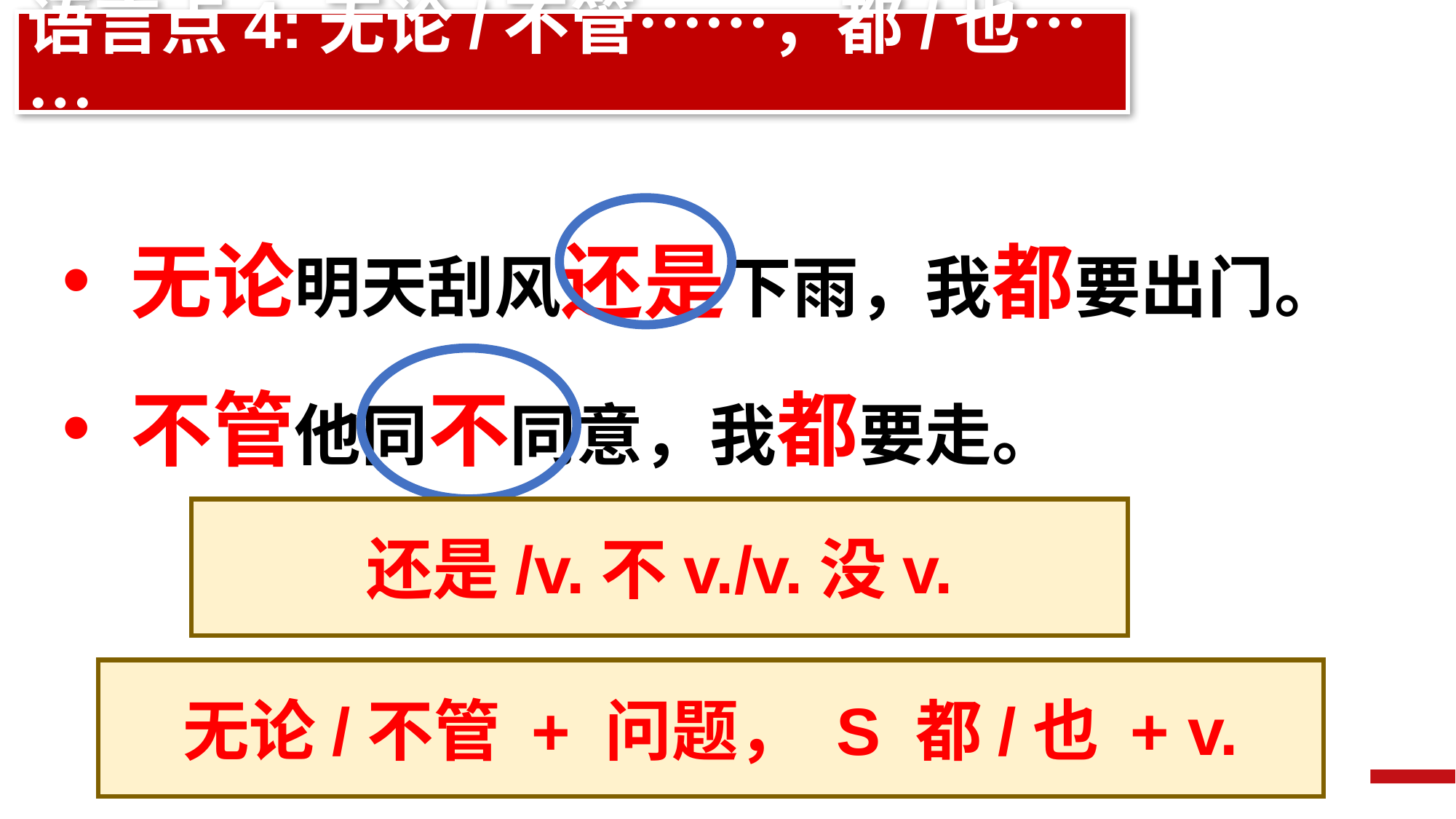

语言点4:无论/不管……，都/也……
无论明天刮风还是下雨，我都要出门。
不管他同不同意，我都要走。

还是/v.不v./v.没v.
无论/不管 + 问题， S 都/也 + v.